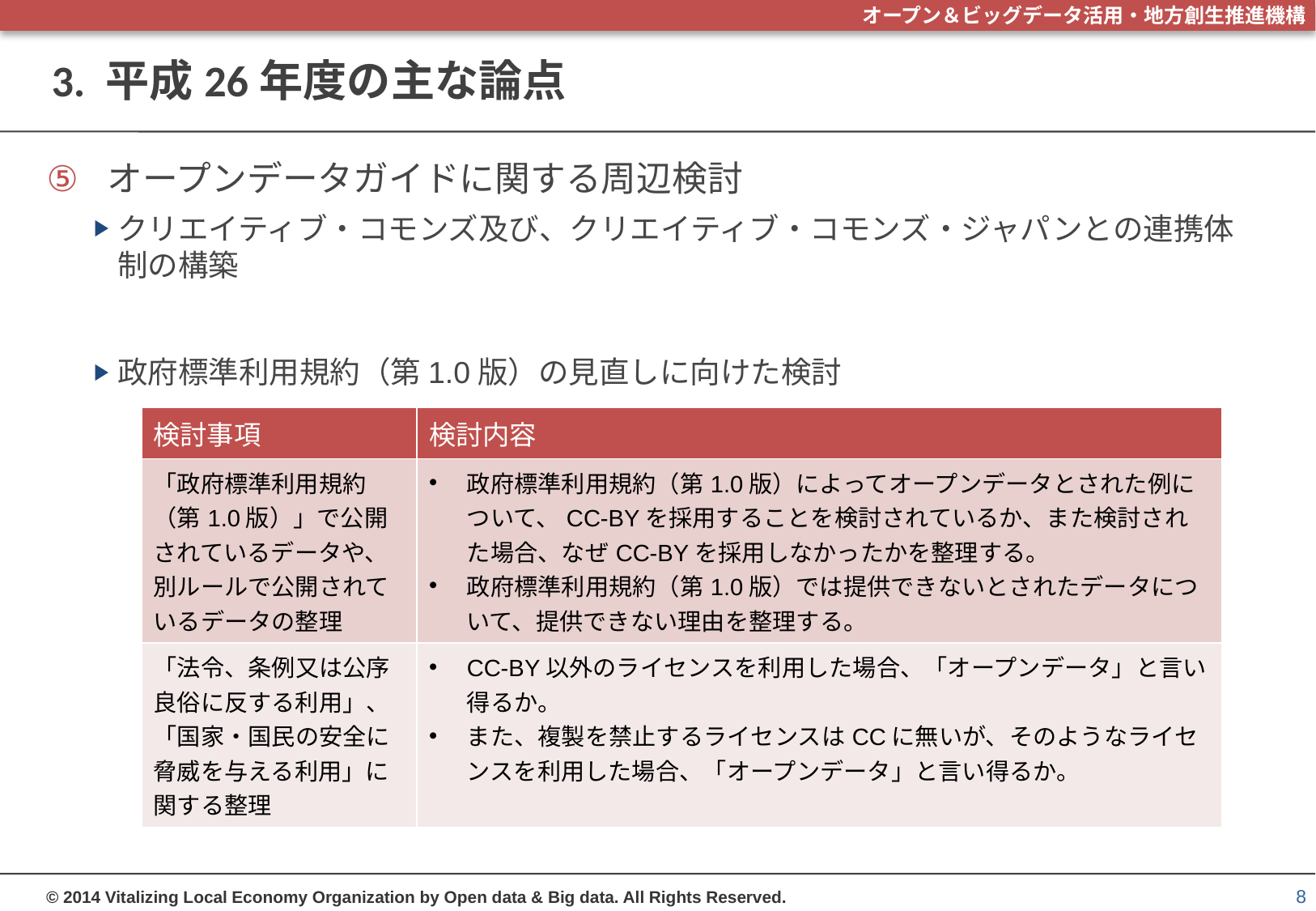

# 3. 平成26年度の主な論点
オープンデータガイドに関する周辺検討
クリエイティブ・コモンズ及び、クリエイティブ・コモンズ・ジャパンとの連携体制の構築

政府標準利用規約（第1.0版）の見直しに向けた検討

| 検討事項 | 検討内容 |
| --- | --- |
| 「政府標準利用規約（第1.0版）」で公開されているデータや、別ルールで公開されているデータの整理 | 政府標準利用規約（第1.0版）によってオープンデータとされた例について、CC-BYを採用することを検討されているか、また検討された場合、なぜCC-BYを採用しなかったかを整理する。 政府標準利用規約（第1.0版）では提供できないとされたデータについて、提供できない理由を整理する。 |
| 「法令、条例又は公序良俗に反する利用」、「国家・国民の安全に脅威を与える利用」に関する整理 | CC-BY以外のライセンスを利用した場合、「オープンデータ」と言い得るか。 また、複製を禁止するライセンスはCCに無いが、そのようなライセンスを利用した場合、「オープンデータ」と言い得るか。 |
8